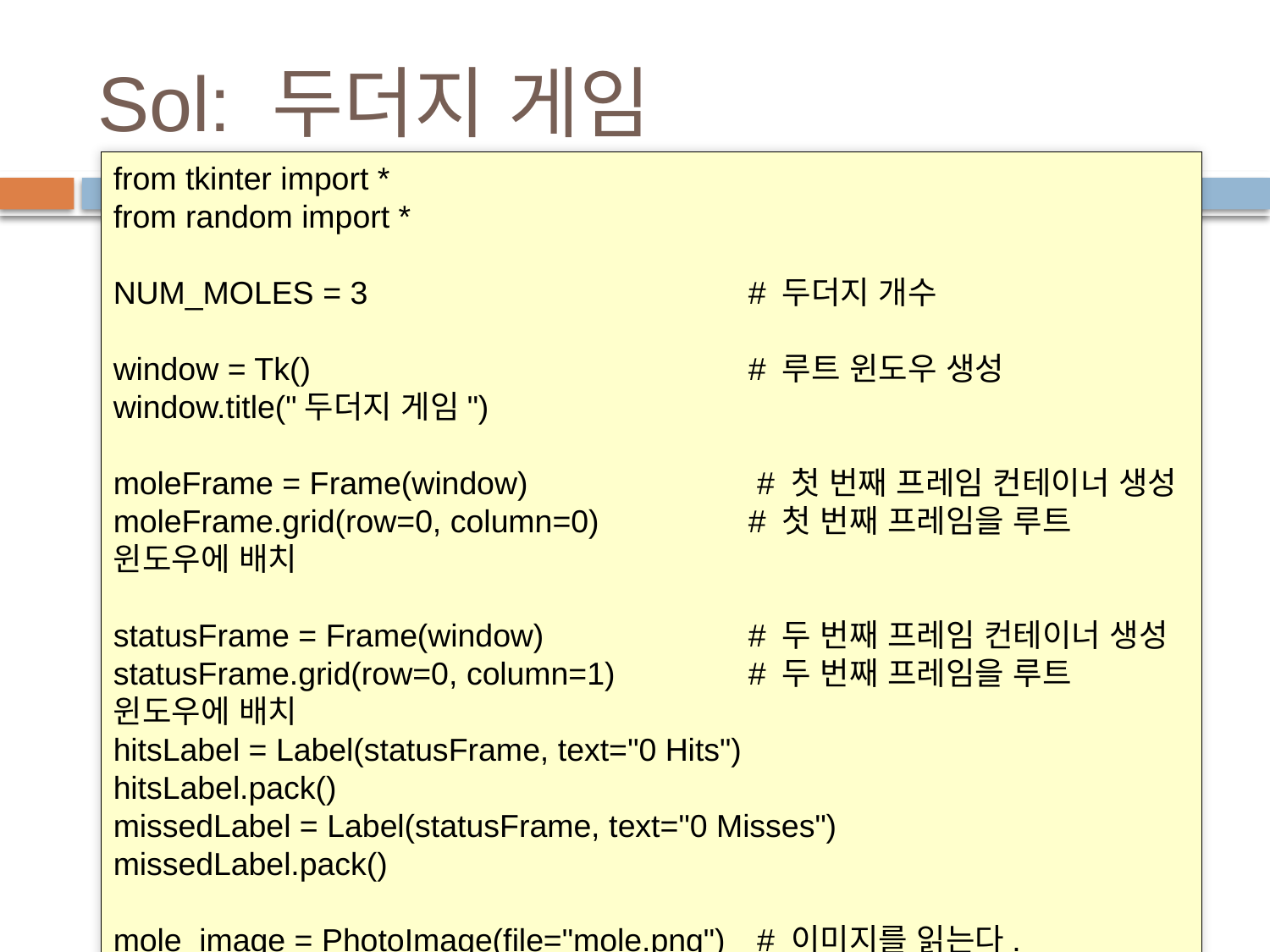

# Sol: 두더지 게임
from tkinter import *
from random import *

NUM_MOLES = 3 			# 두더지 개수

window = Tk() 				# 루트 윈도우 생성
window.title("두더지 게임")

moleFrame = Frame(window)		 # 첫 번째 프레임 컨테이너 생성
moleFrame.grid(row=0, column=0) 		# 첫 번째 프레임을 루트 윈도우에 배치

statusFrame = Frame(window) 		# 두 번째 프레임 컨테이너 생성
statusFrame.grid(row=0, column=1) 	# 두 번째 프레임을 루트 윈도우에 배치
hitsLabel = Label(statusFrame, text="0 Hits")
hitsLabel.pack()
missedLabel = Label(statusFrame, text="0 Misses")
missedLabel.pack()

mole_image = PhotoImage(file="mole.png")	 # 이미지를 읽는다.
no_mole_image = PhotoImage(file="no_mole.png")